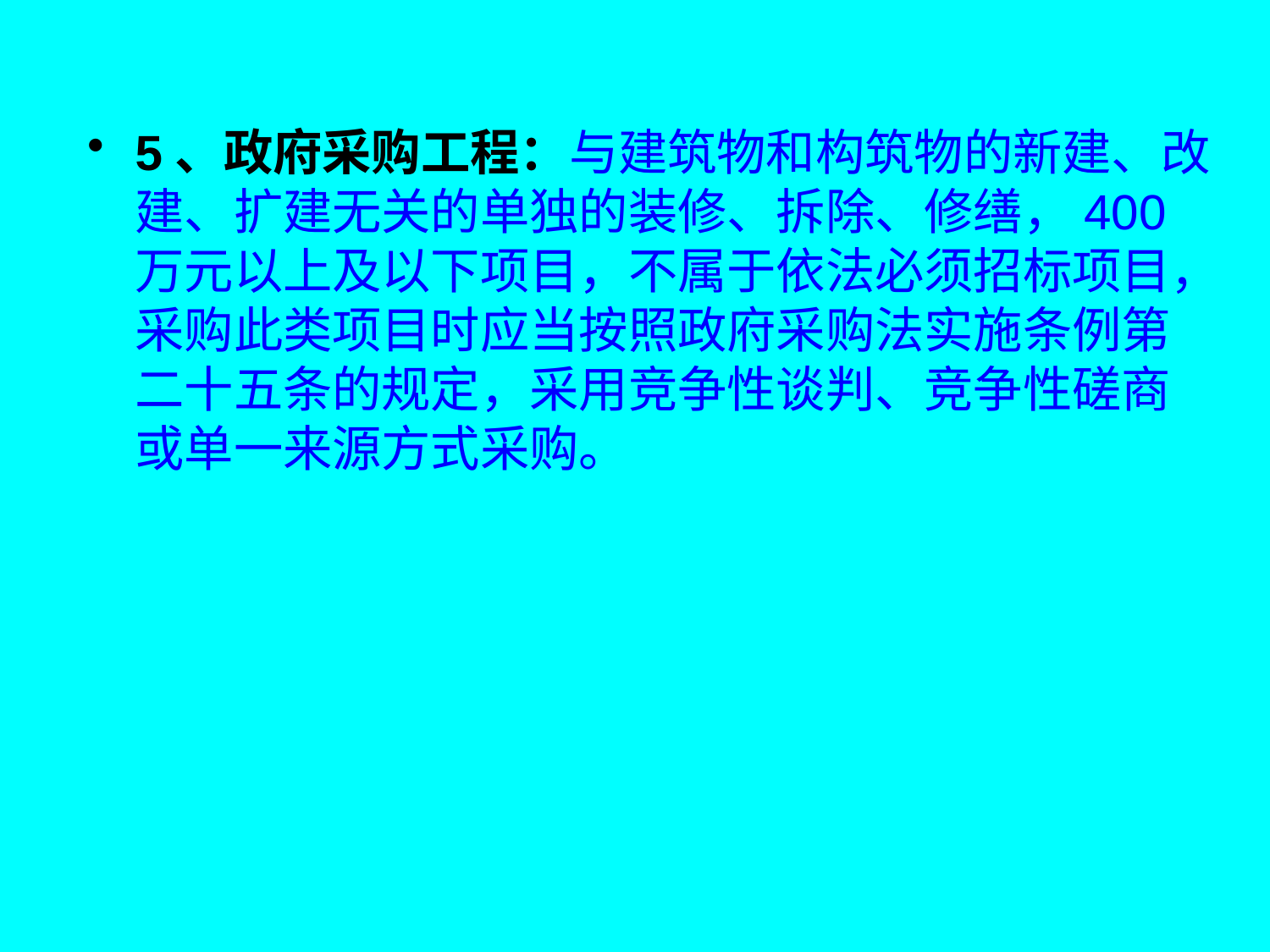

5、政府采购工程：与建筑物和构筑物的新建、改建、扩建无关的单独的装修、拆除、修缮，400万元以上及以下项目，不属于依法必须招标项目，采购此类项目时应当按照政府采购法实施条例第二十五条的规定，采用竞争性谈判、竞争性磋商或单一来源方式采购。